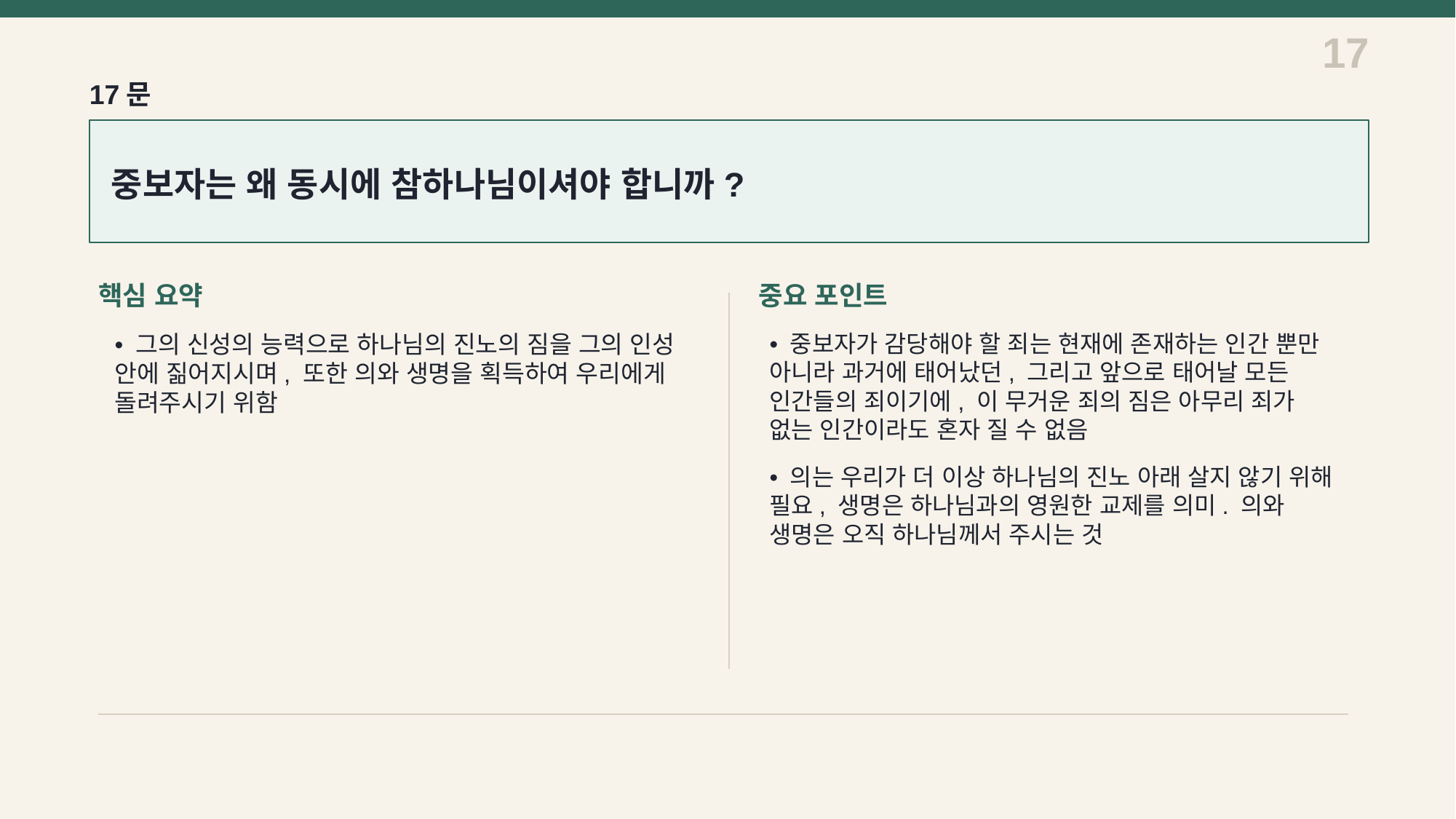

17
17문

중보자는 왜 동시에 참하나님이셔야 합니까?
핵심 요약
중요 포인트
• 그의 신성의 능력으로 하나님의 진노의 짐을 그의 인성 안에 짊어지시며, 또한 의와 생명을 획득하여 우리에게 돌려주시기 위함
• 중보자가 감당해야 할 죄는 현재에 존재하는 인간 뿐만 아니라 과거에 태어났던, 그리고 앞으로 태어날 모든 인간들의 죄이기에, 이 무거운 죄의 짐은 아무리 죄가 없는 인간이라도 혼자 질 수 없음
• 의는 우리가 더 이상 하나님의 진노 아래 살지 않기 위해 필요, 생명은 하나님과의 영원한 교제를 의미. 의와 생명은 오직 하나님께서 주시는 것